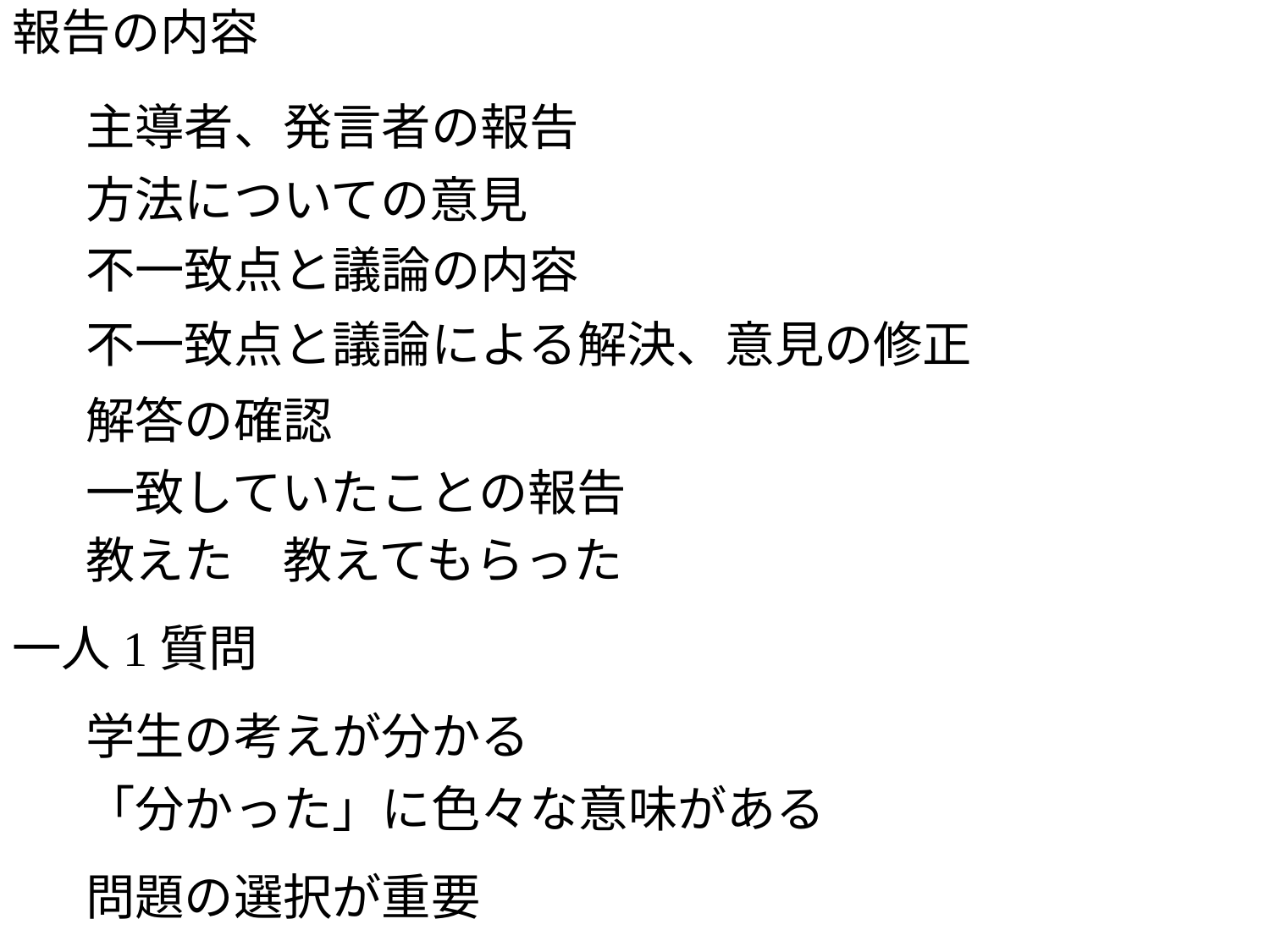

報告の内容
主導者、発言者の報告
方法についての意見
不一致点と議論の内容
不一致点と議論による解決、意見の修正
解答の確認
一致していたことの報告
教えた　教えてもらった
一人1質問
学生の考えが分かる
「分かった」に色々な意味がある
問題の選択が重要